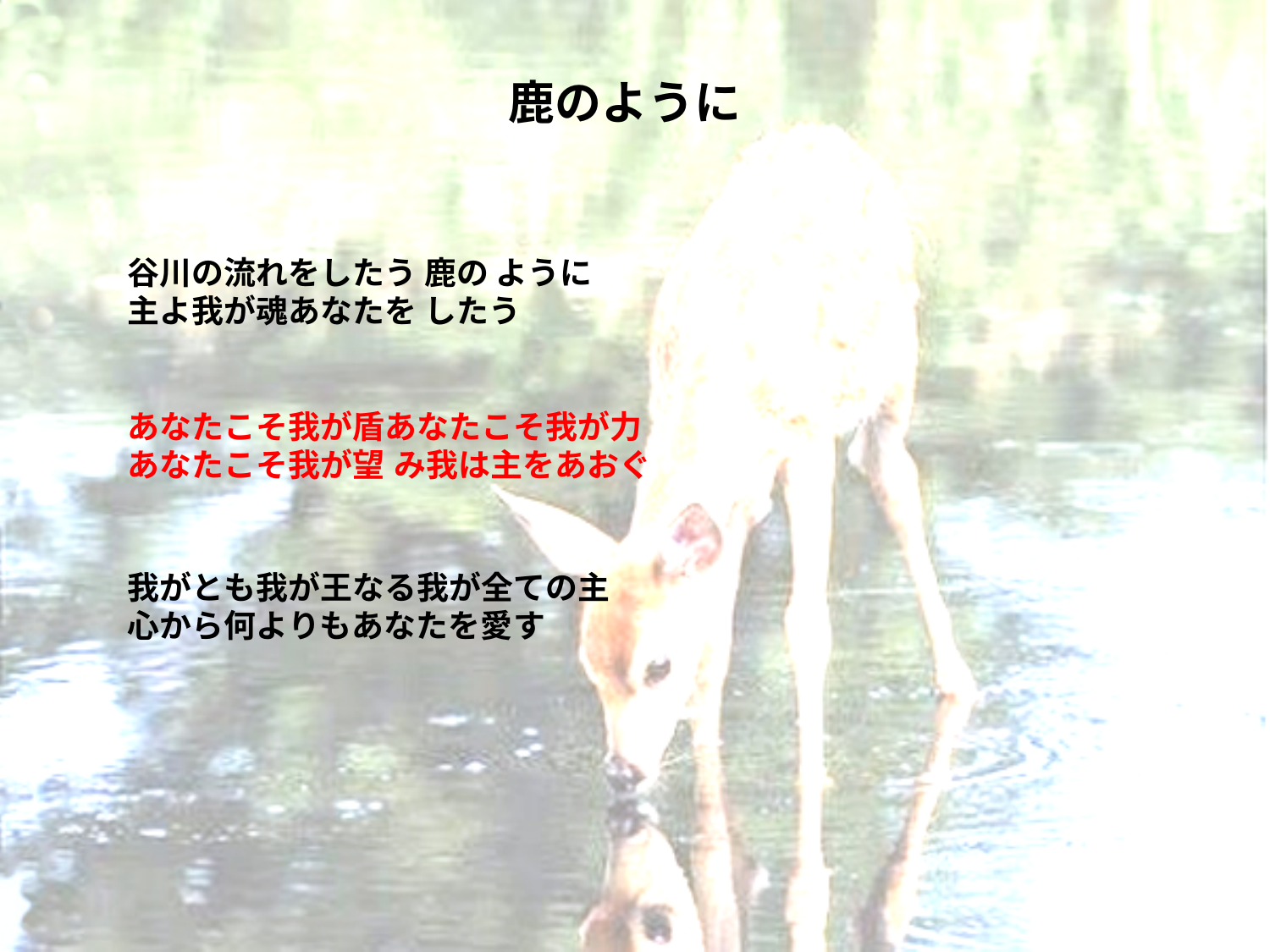

# 鹿のように
谷川の流れをしたう 鹿の ように
主よ我が魂あなたを したう
あなたこそ我が盾あなたこそ我が力
あなたこそ我が望 み我は主をあおぐ
我がとも我が王なる我が全ての主
心から何よりもあなたを愛す